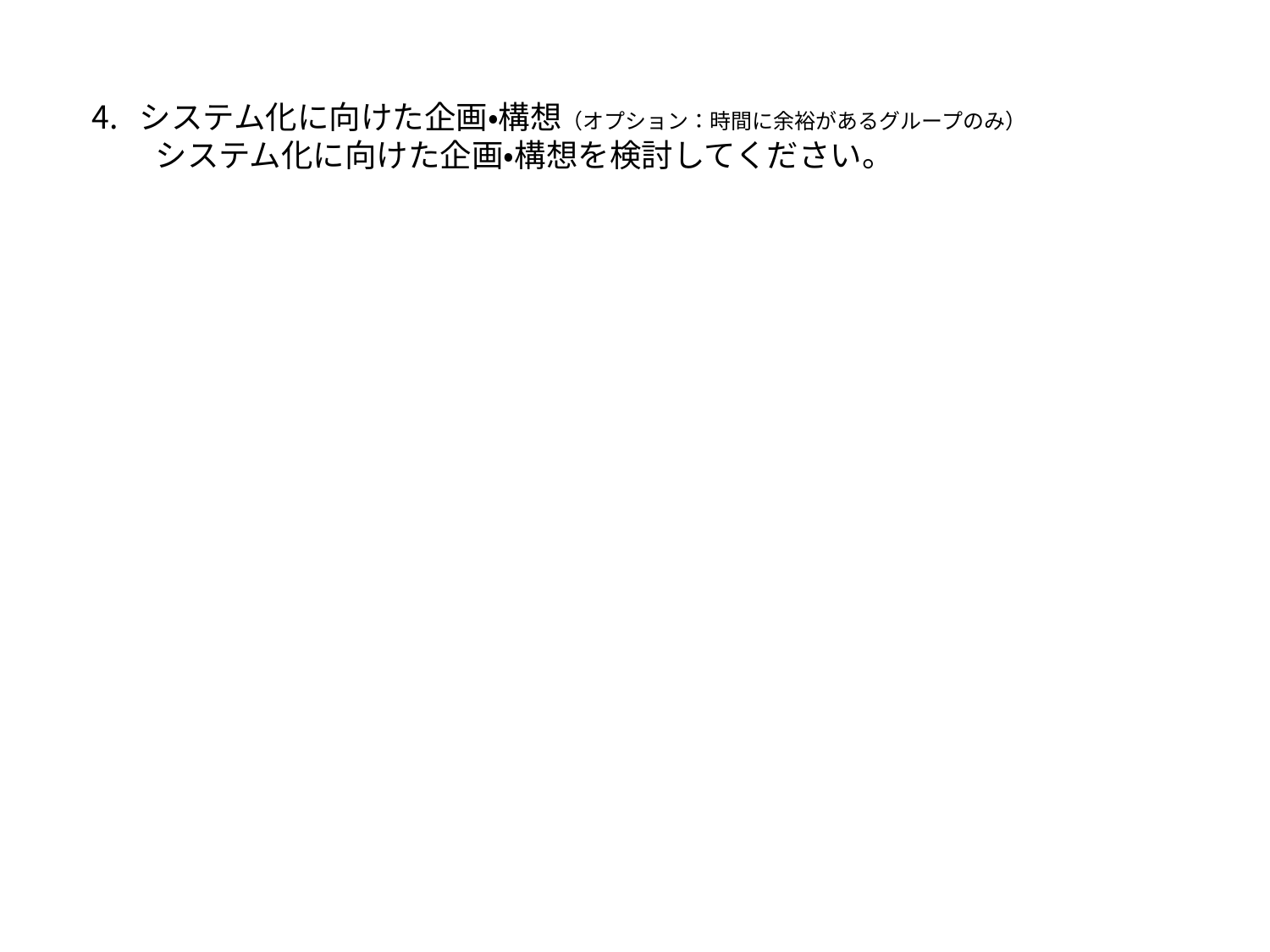

システム化に向けた企画・構想（オプション：時間に余裕があるグループのみ）
システム化に向けた企画・構想を検討してください。